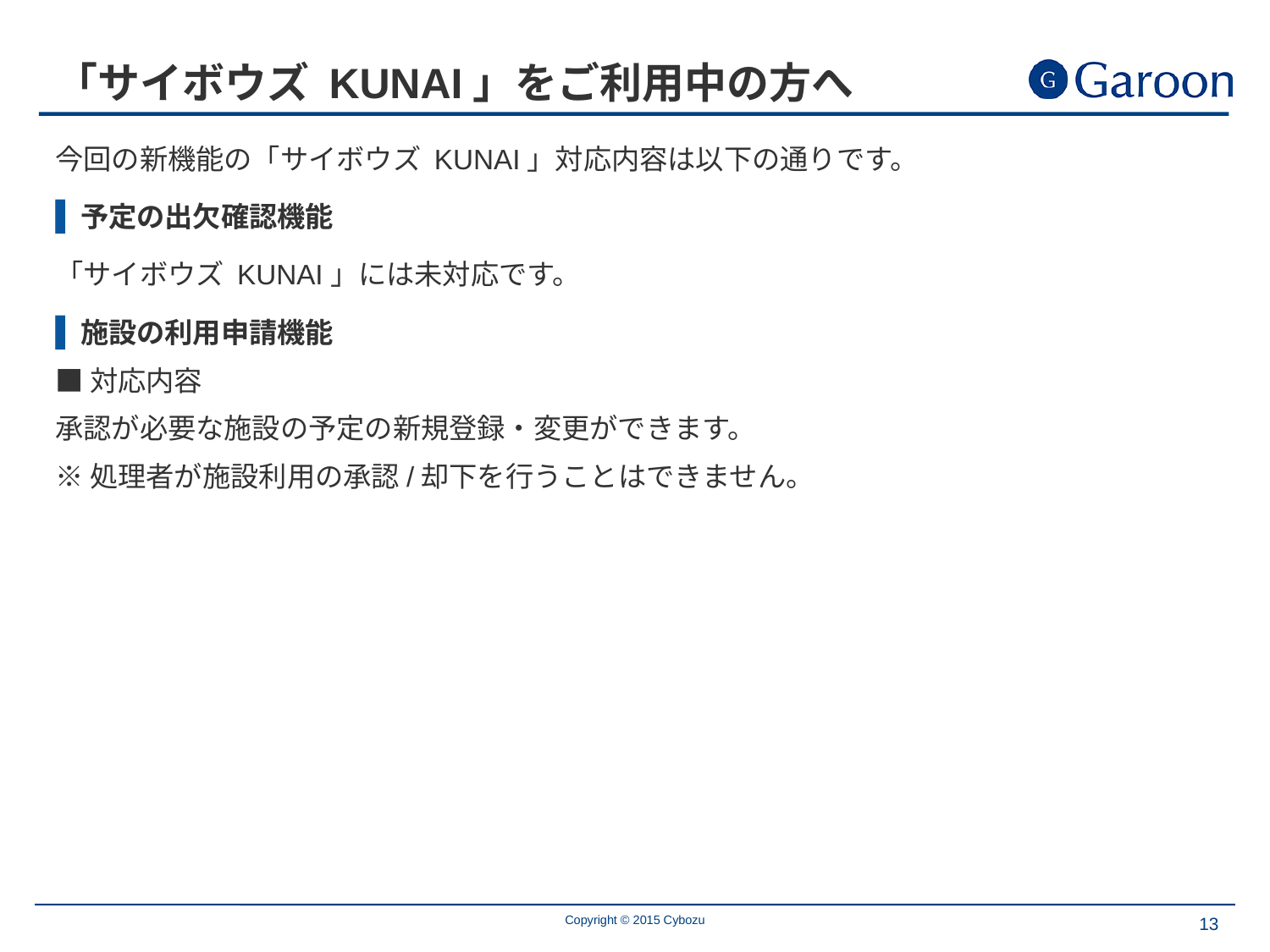

# 「サイボウズ KUNAI」をご利用中の方へ
今回の新機能の「サイボウズ KUNAI」対応内容は以下の通りです。
予定の出欠確認機能
「サイボウズ KUNAI」には未対応です。
施設の利用申請機能
■対応内容
承認が必要な施設の予定の新規登録・変更ができます。
※処理者が施設利用の承認/却下を行うことはできません。

Copyright © 2015 Cybozu
13